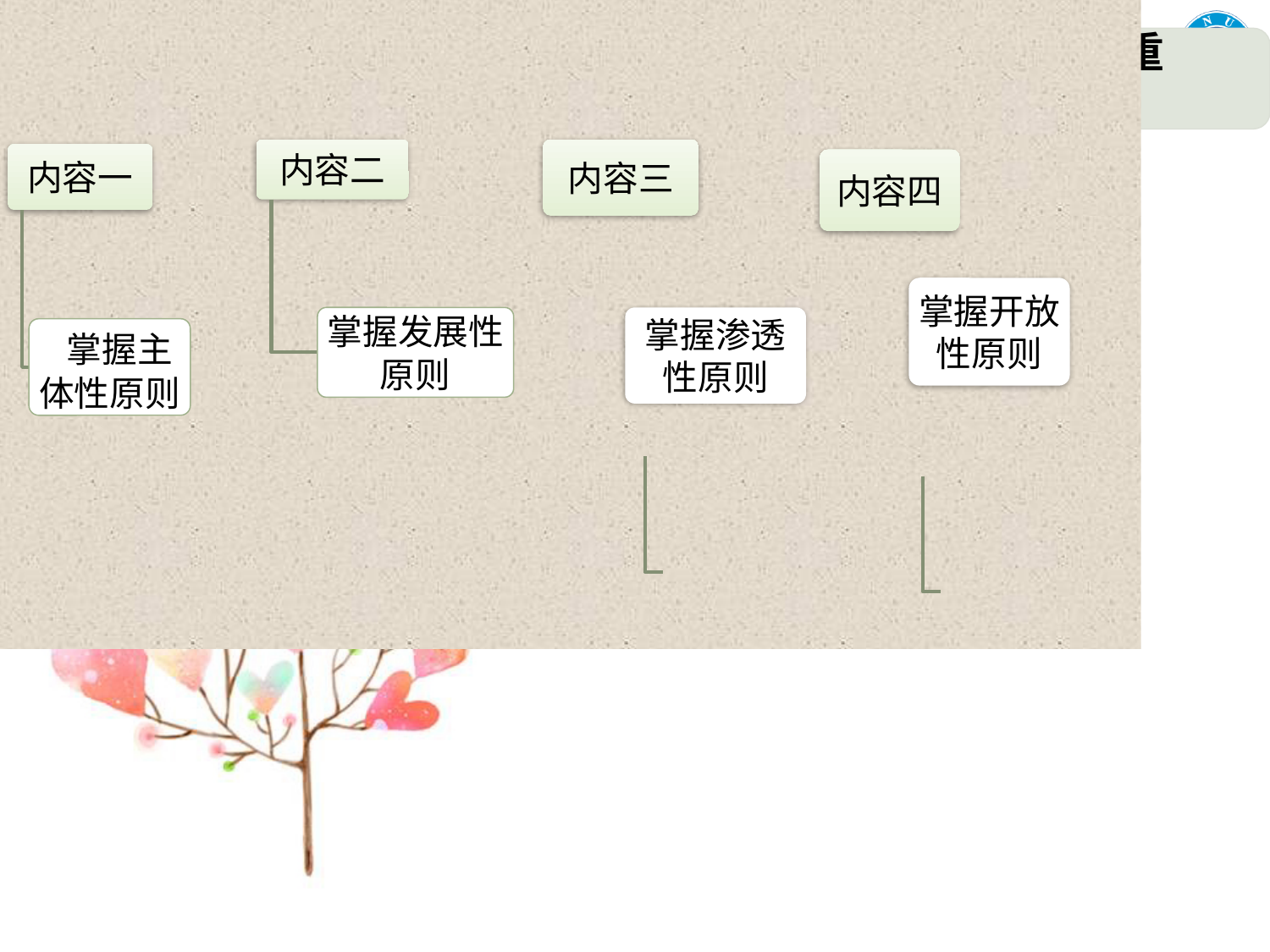

任务二

掌握幼儿园教育活动设计的基本原则（重点）
内容一
 掌握主体性原则
内容二
掌握发展性原则
内容三
内容四
掌握渗透性原则
掌握开放性原则